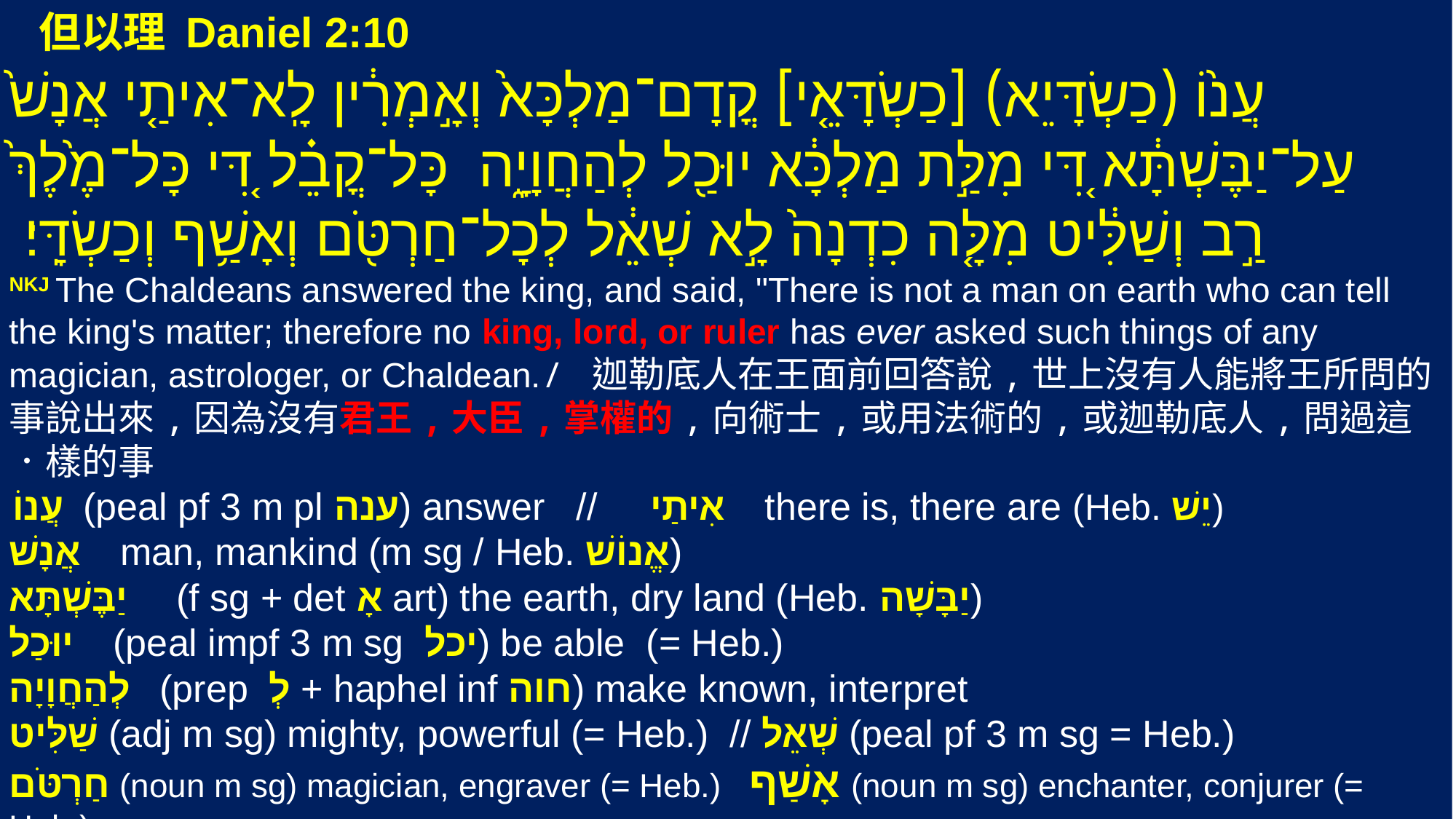

但以理 Daniel 2:10
‎‎עֲנ֙וֹ (כַשְׂדָּיֵא) [כַשְׂדָּאֵ֤י] קֳדָם־מַלְכָּא֙ וְאָ֣מְרִ֔ין לָֽא־אִיתַ֤י אֲנָשׁ֙
עַל־יַבֶּשְׁתָּ֔א דִּ֚י מִלַּ֣ת מַלְכָּ֔א יוּכַ֖ל לְהַחֲוָיָ֑ה  כָּל־קֳבֵ֗ל דִּ֚י כָּל־מֶ֙לֶךְ֙
רַ֣ב וְשַׁלִּ֔יט מִלָּ֤ה כִדְנָה֙ לָ֣א שְׁאֵ֔ל לְכָל־חַרְטֹּ֖ם וְאָשַׁ֥ף וְכַשְׂדָּֽי׃
NKJ The Chaldeans answered the king, and said, "There is not a man on earth who can tell the king's matter; therefore no king, lord, or ruler has ever asked such things of any  magician, astrologer, or Chaldean./ 迦勒底人在王面前回答說,世上沒有人能將王所問的事說出來,因為沒有君王,大臣,掌權的,向術士,或用法術的,或迦勒底人,問過這樣的事．
 עֲנוֹ  (peal pf 3 m pl ענה) answer   //     אִיתַי    there is, there are (Heb. יֵשׁ)
אֲנָשׁ    man, mankind (m sg / Heb. אֱנוֹשׁ)
יַבֶּשְׁתָּא     (f sg + det אָ art) the earth, dry land (Heb. יַבָּשָׁה)
יוּכַל    (peal impf 3 m sg  יכל) be able  (= Heb.)
לְהַחֲוָיָה   (prep  לְ + haphel inf חוה) make known, interpret
שַׁלִּיט (adj m sg) mighty, powerful (= Heb.)  // שְׁאֵל (peal pf 3 m sg = Heb.)
חַרְטֹּם (noun m sg) magician, engraver (= Heb.)   אָשַׁף (noun m sg) enchanter, conjurer (= Heb.)